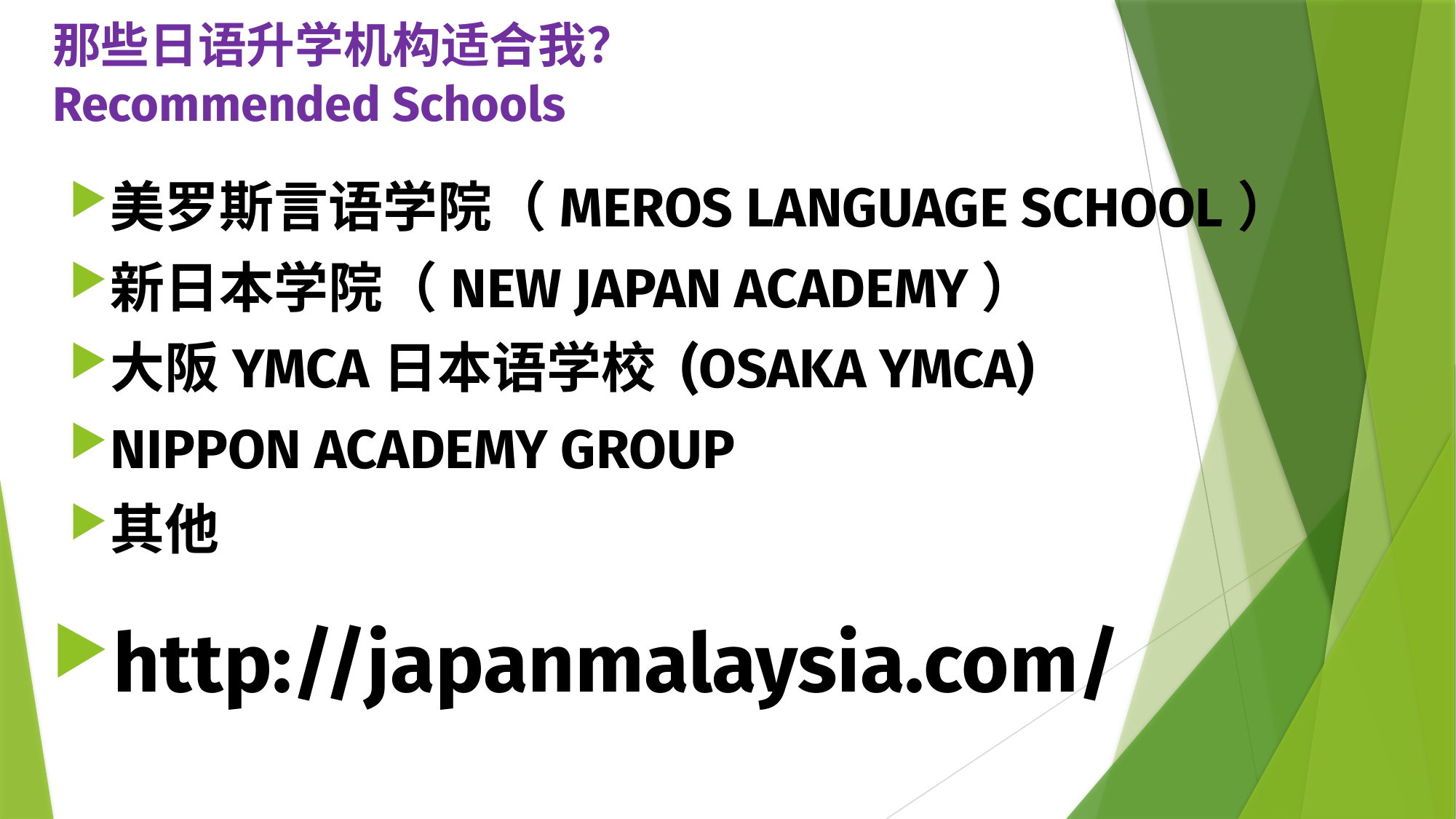

# 那些日语升学机构适合我？ Recommended Schools
美罗斯言语学院（MEROS LANGUAGE SCHOOL）
新日本学院（NEW JAPAN ACADEMY）
大阪YMCA日本语学校 (OSAKA YMCA)
NIPPON ACADEMY GROUP
其他

http://japanmalaysia.com/